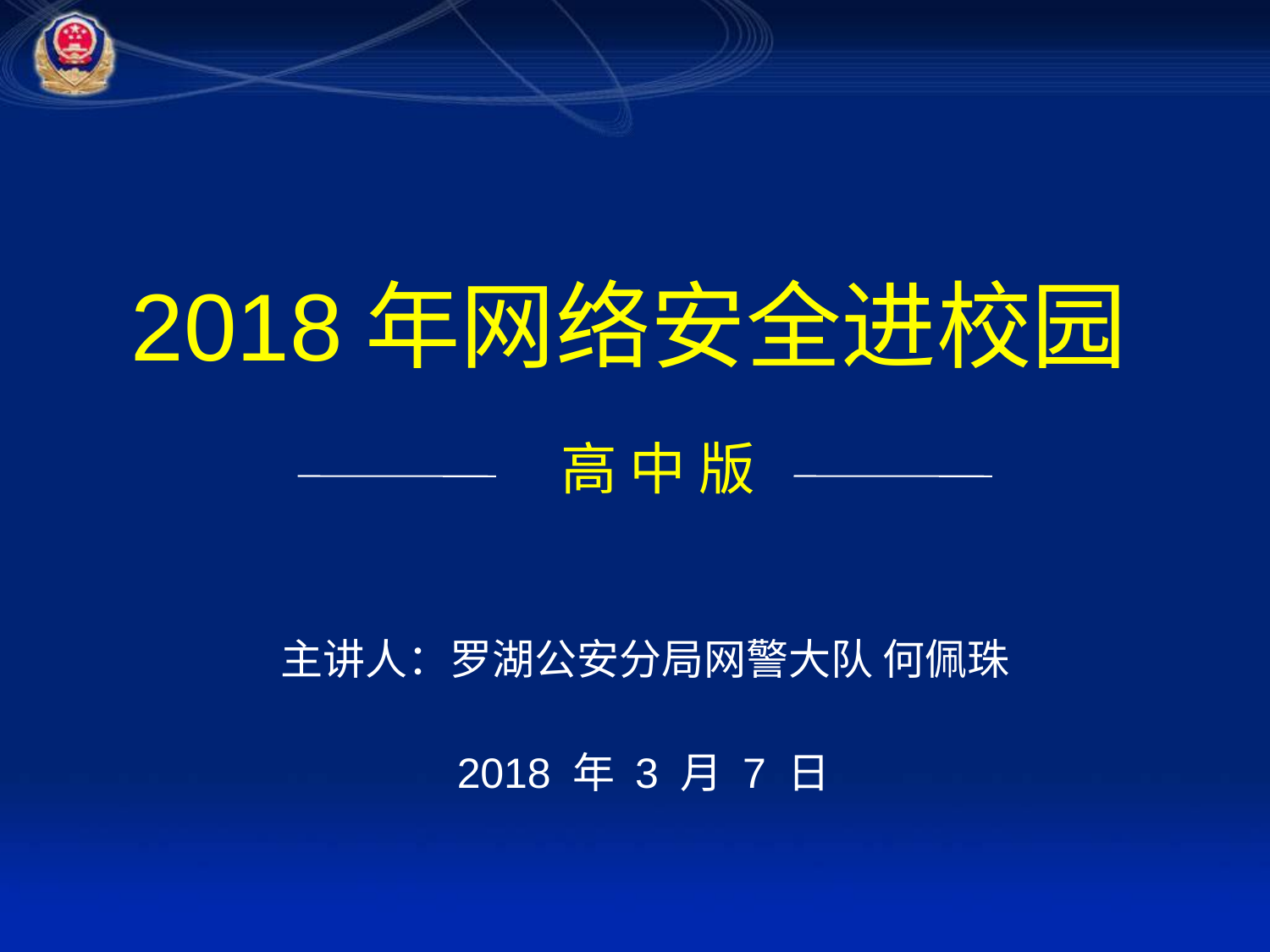

# 2018年网络安全进校园
 高 中 版
 主讲人：罗湖公安分局网警大队 何佩珠
 2018 年 3 月 7 日